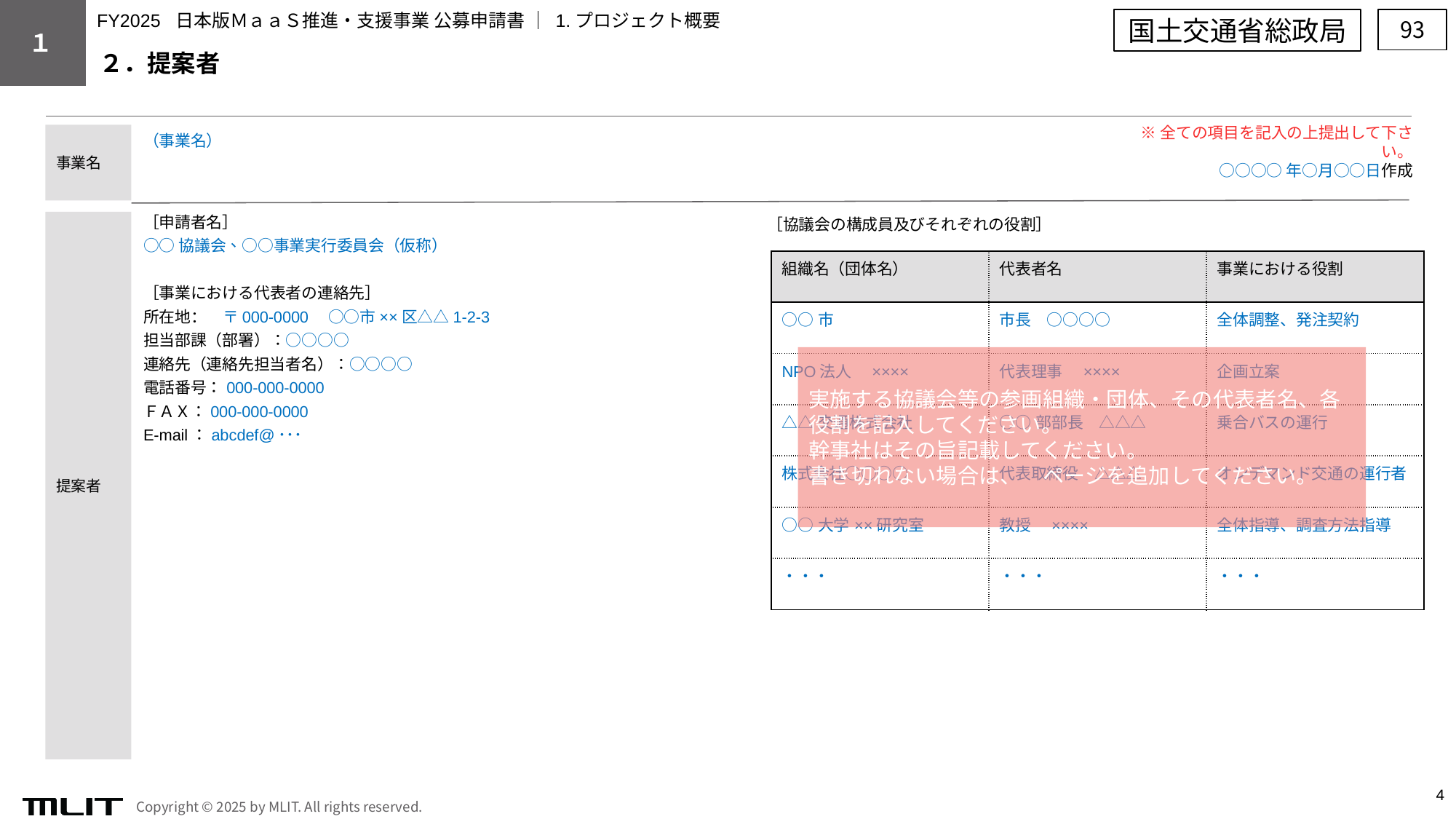

FY2025  日本版ＭａａＳ推進・支援事業 公募申請書 │ 1.プロジェクト概要
国土交通省総政局
93
１
２．提案者

※全ての項目を記入の上提出して下さい。
○○○○年○月○○日作成
事業名
（事業名）
［申請者名］
○○協議会、○○事業実行委員会（仮称）

［事業における代表者の連絡先］
所在地：　〒000-0000　○○市××区△△1-2-3
担当部課（部署）：○○○○
連絡先（連絡先担当者名）：○○○○
電話番号：000-000-0000
ＦＡＸ：000-000-0000
E-mail：abcdef@･･･

［協議会の構成員及びそれぞれの役割］
提案者
| 組織名（団体名） | 代表者名 | 事業における役割 |
| --- | --- | --- |
| ○○市 | 市長　○○○○ | 全体調整、発注契約 |
| NPO法人　×××× | 代表理事　×××× | 企画立案 |
| △△交通株式会社 | ○○部部長　△△△ | 乗合バスの運行 |
| 株式会社○○○○ | 代表取締役　△△△ | オンデマンド交通の運行者 |
| ○○大学××研究室 | 教授　×××× | 全体指導、調査方法指導 |
| ・・・ | ・・・ | ・・・ |
実施する協議会等の参画組織・団体、その代表者名、各役割を記入してください。
幹事社はその旨記載してください。
書き切れない場合は、　ページを追加してください。
4